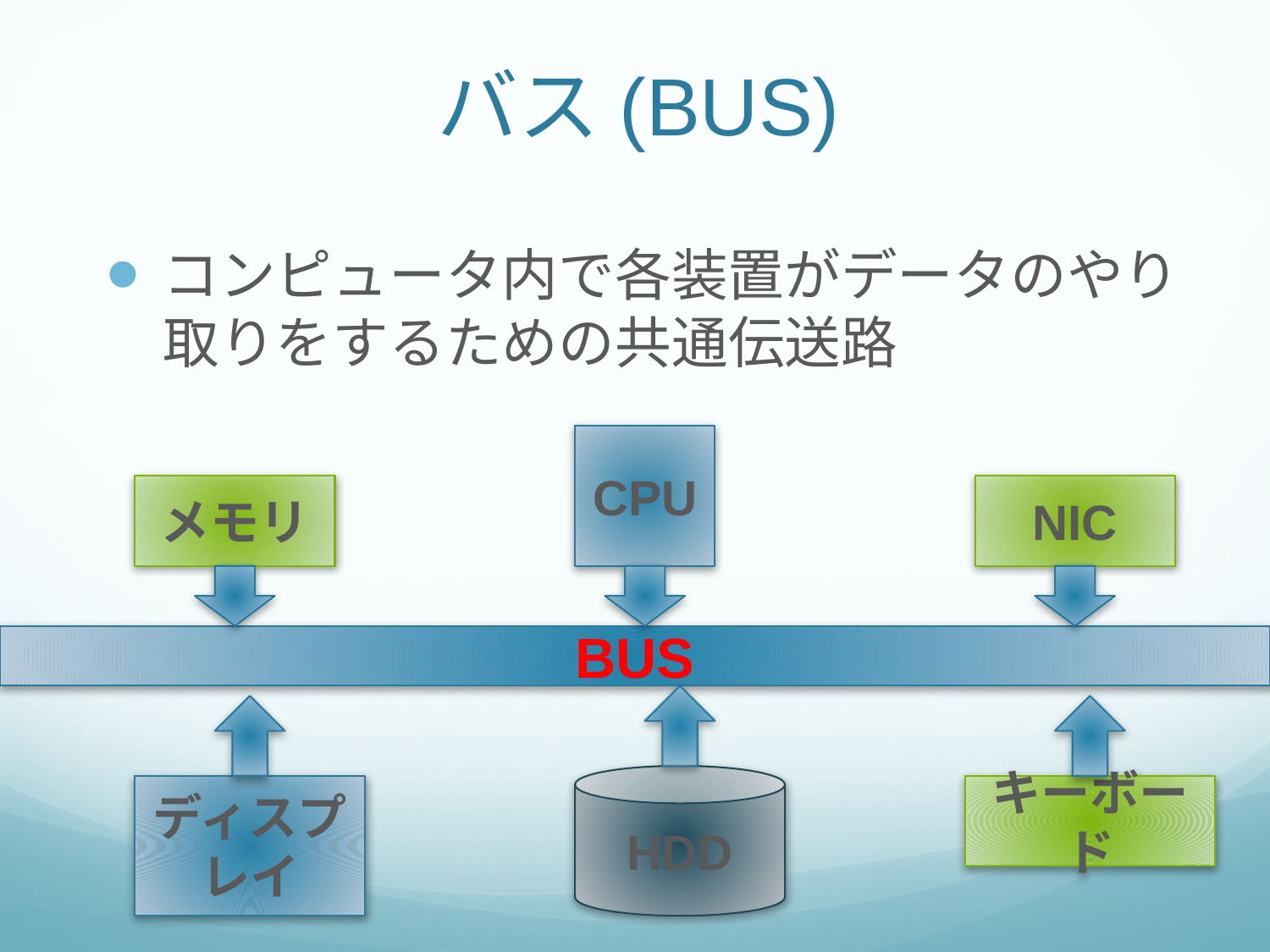

# バス(BUS)
コンピュータ内で各装置がデータのやり取りをするための共通伝送路
CPU
メモリ
NIC

BUS

HDD
ディスプレイ
キーボード